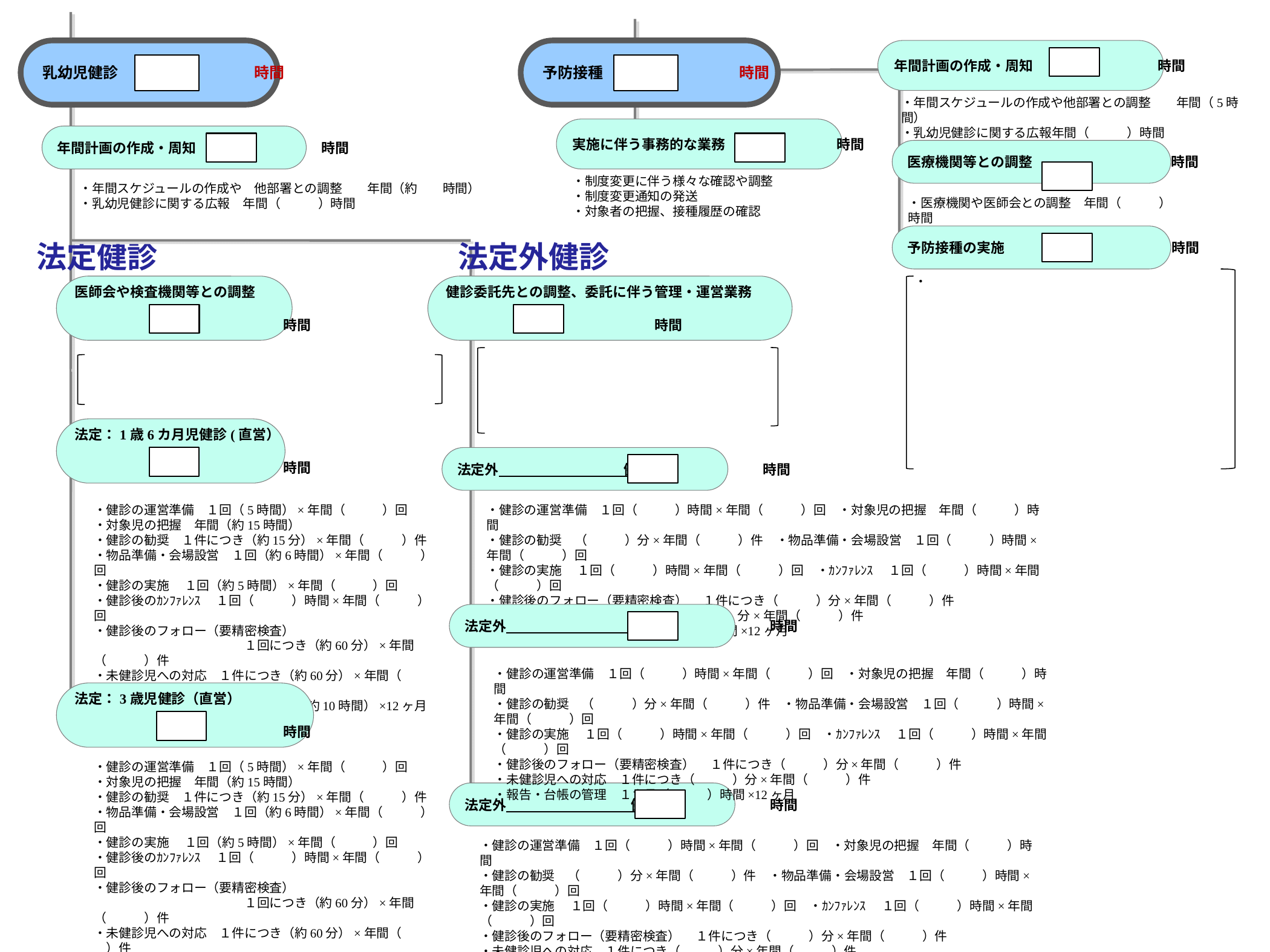

乳幼児健診　　　　　　　　　時間
予防接種　　　　　　　　　時間
年間計画の作成・周知　　　　　　　　　時間

・年間スケジュールの作成や他部署との調整　　年間（5時間）
・乳幼児健診に関する広報年間（　　　）時間

実施に伴う事務的な業務　　　　　　　　時間
年間計画の作成・周知　　　　　　　　　時間

医療機関等との調整　　　　　　　　　　時間

・制度変更に伴う様々な確認や調整
・制度変更通知の発送
・対象者の把握、接種履歴の確認

・年間スケジュールの作成や　他部署との調整　　年間（約　　時間）
・乳幼児健診に関する広報　年間（　　　）時間

・医療機関や医師会との調整　年間（　　　）時間

予防接種の実施　　　　　　　　　　　　時間
法定健診

法定外健診

・

医師会や検査機関等との調整

　　　　　　　　　　　　　　　時間
健診委託先との調整、委託に伴う管理・運営業務

　　　　　　　　　　　　　　　時間

法定：1歳6カ月児健診(直営）

　　　　　　　　　　　　　　　時間

法定外　　　　　　　　　健診　　　　　　　　時間

・健診の運営準備　１回（5時間）×年間（　　　）回
・対象児の把握　年間（約15時間）
・健診の勧奨　１件につき（約15分）×年間（　　　）件
・物品準備・会場設営　１回（約6時間）×年間（　　　）回
・健診の実施　 １回（約5時間）×年間（　　　）回
・健診後のｶﾝﾌｧﾚﾝｽ　 １回（　　　）時間×年間（　　　）回
・健診後のフォロー（要精密検査）
　　　　　　　　　　　　１回につき（約60分）×年間（　　　）件
・未健診児への対応　１件につき（約60分）×年間（　　　）件
・健診の報告・台帳の管理　１カ月（約10時間）×12ヶ月
・その他の時間　（　　　）時間

・健診の運営準備　１回（　　　）時間×年間（　　　）回　・対象児の把握　年間（　　　）時間
・健診の勧奨　（　　　）分×年間（　　　）件　・物品準備・会場設営　１回（　　　）時間×年間（　　　）回
・健診の実施　 １回（　　　）時間×年間（　　　）回　・ｶﾝﾌｧﾚﾝｽ　 １回（　　　）時間×年間（　　　）回
・健診後のフォロー（要精密検査） 　１件につき（　　　）分×年間（　　　）件
・未健診児への対応　１件につき（　　　）分×年間（　　　）件
・報告・台帳の管理　１カ月（　　　）時間×12ヶ月

法定外　　　　　　　　　健診　　　　　　　　時間

・健診の運営準備　１回（　　　）時間×年間（　　　）回　・対象児の把握　年間（　　　）時間
・健診の勧奨　（　　　）分×年間（　　　）件　・物品準備・会場設営　１回（　　　）時間×年間（　　　）回
・健診の実施　 １回（　　　）時間×年間（　　　）回　・ｶﾝﾌｧﾚﾝｽ　 １回（　　　）時間×年間（　　　）回
・健診後のフォロー（要精密検査） 　１件につき（　　　）分×年間（　　　）件
・未健診児への対応　１件につき（　　　）分×年間（　　　）件
・報告・台帳の管理　１カ月（　　　）時間×12ヶ月

法定：3歳児健診（直営）

　　　　　　　　　　　　　　　時間

・健診の運営準備　１回（5時間）×年間（　　　）回
・対象児の把握　年間（約15時間）
・健診の勧奨　１件につき（約15分）×年間（　　　）件
・物品準備・会場設営　１回（約6時間）×年間（　　　）回
・健診の実施　 １回（約5時間）×年間（　　　）回
・健診後のｶﾝﾌｧﾚﾝｽ　 １回（　　　）時間×年間（　　　）回
・健診後のフォロー（要精密検査）
　　　　　　　　　　　　１回につき（約60分）×年間（　　　）件
・未健診児への対応　１件につき（約60分）×年間（　　　）件
・健診の報告・台帳の管理　１カ月（約10時間）×12ヶ月
・その他の時間　（　　　）時間

法定外　　　　　　　　　健診　　　　　　　　時間

・健診の運営準備　１回（　　　）時間×年間（　　　）回　・対象児の把握　年間（　　　）時間
・健診の勧奨　（　　　）分×年間（　　　）件　・物品準備・会場設営　１回（　　　）時間×年間（　　　）回
・健診の実施　 １回（　　　）時間×年間（　　　）回　・ｶﾝﾌｧﾚﾝｽ　 １回（　　　）時間×年間（　　　）回
・健診後のフォロー（要精密検査） 　１件につき（　　　）分×年間（　　　）件
・未健診児への対応　１件につき（　　　）分×年間（　　　）件
・報告・台帳の管理　１カ月（　　　）時間×12ヶ月